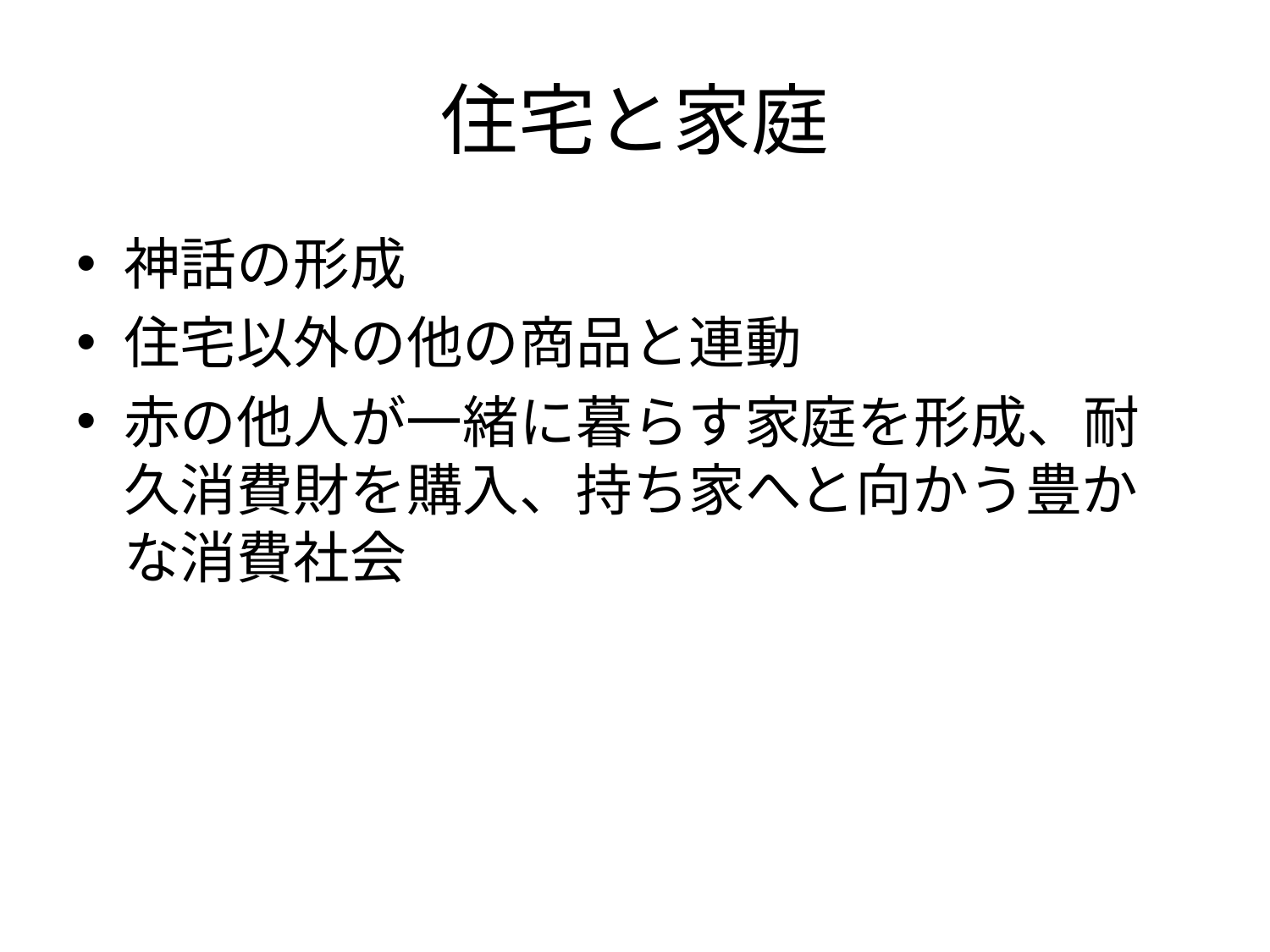

# 住宅と家庭
神話の形成
住宅以外の他の商品と連動
赤の他人が一緒に暮らす家庭を形成、耐久消費財を購入、持ち家へと向かう豊かな消費社会